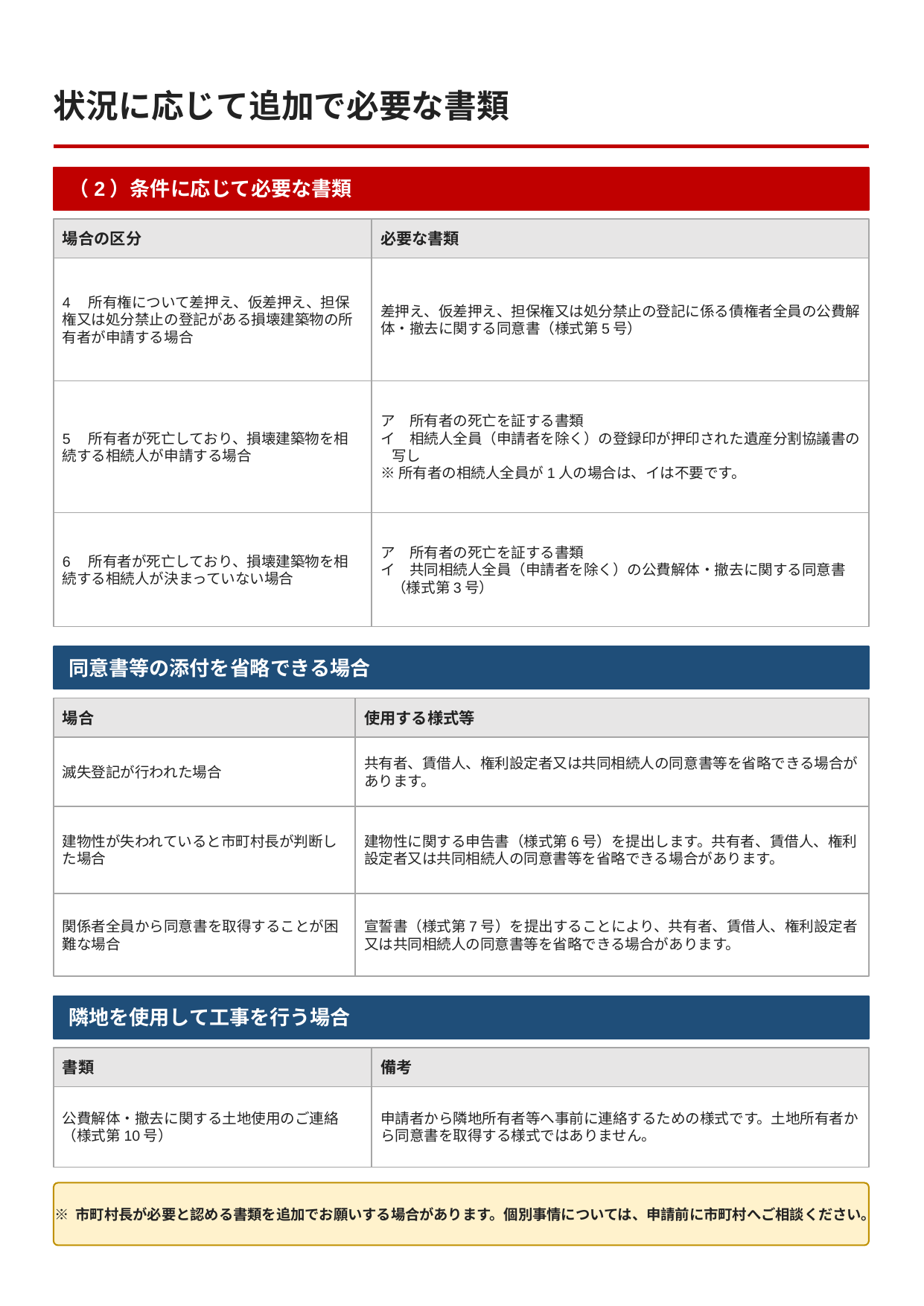

状況に応じて追加で必要な書類

（2）条件に応じて必要な書類

場合の区分
必要な書類

4　所有権について差押え、仮差押え、担保権又は処分禁止の登記がある損壊建築物の所有者が申請する場合
差押え、仮差押え、担保権又は処分禁止の登記に係る債権者全員の公費解体・撤去に関する同意書（様式第5号）

5　所有者が死亡しており、損壊建築物を相続する相続人が申請する場合
ア　所有者の死亡を証する書類
イ　相続人全員（申請者を除く）の登録印が押印された遺産分割協議書の写し
※所有者の相続人全員が1人の場合は、イは不要です。

6　所有者が死亡しており、損壊建築物を相続する相続人が決まっていない場合
ア　所有者の死亡を証する書類
イ　共同相続人全員（申請者を除く）の公費解体・撤去に関する同意書（様式第3号）

同意書等の添付を省略できる場合

場合
使用する様式等

滅失登記が行われた場合
共有者、賃借人、権利設定者又は共同相続人の同意書等を省略できる場合があります。

建物性が失われていると市町村長が判断した場合
建物性に関する申告書（様式第6号）を提出します。共有者、賃借人、権利設定者又は共同相続人の同意書等を省略できる場合があります。

関係者全員から同意書を取得することが困難な場合
宣誓書（様式第7号）を提出することにより、共有者、賃借人、権利設定者又は共同相続人の同意書等を省略できる場合があります。

隣地を使用して工事を行う場合

書類
備考

公費解体・撤去に関する土地使用のご連絡（様式第10号）
申請者から隣地所有者等へ事前に連絡するための様式です。土地所有者から同意書を取得する様式ではありません。

※ 市町村長が必要と認める書類を追加でお願いする場合があります。個別事情については、申請前に市町村へご相談ください。